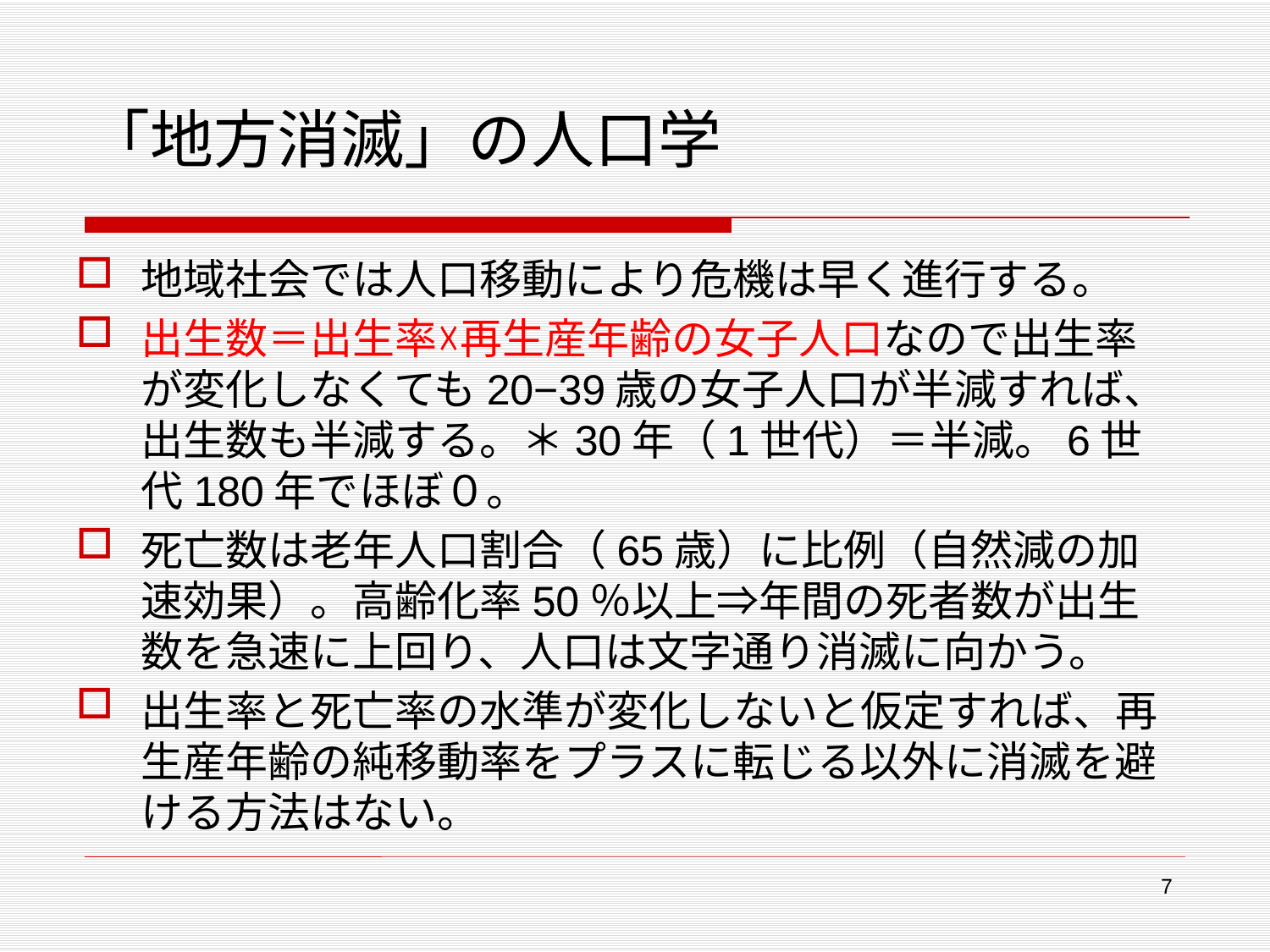

# 「地方消滅」の人口学
地域社会では人口移動により危機は早く進行する。
出生数＝出生率☓再生産年齢の女子人口なので出生率が変化しなくても20−39歳の女子人口が半減すれば、出生数も半減する。＊30年（1世代）＝半減。6世代180年でほぼ０。
死亡数は老年人口割合（65歳）に比例（自然減の加速効果）。高齢化率50％以上⇒年間の死者数が出生数を急速に上回り、人口は文字通り消滅に向かう。
出生率と死亡率の水準が変化しないと仮定すれば、再生産年齢の純移動率をプラスに転じる以外に消滅を避ける方法はない。

7